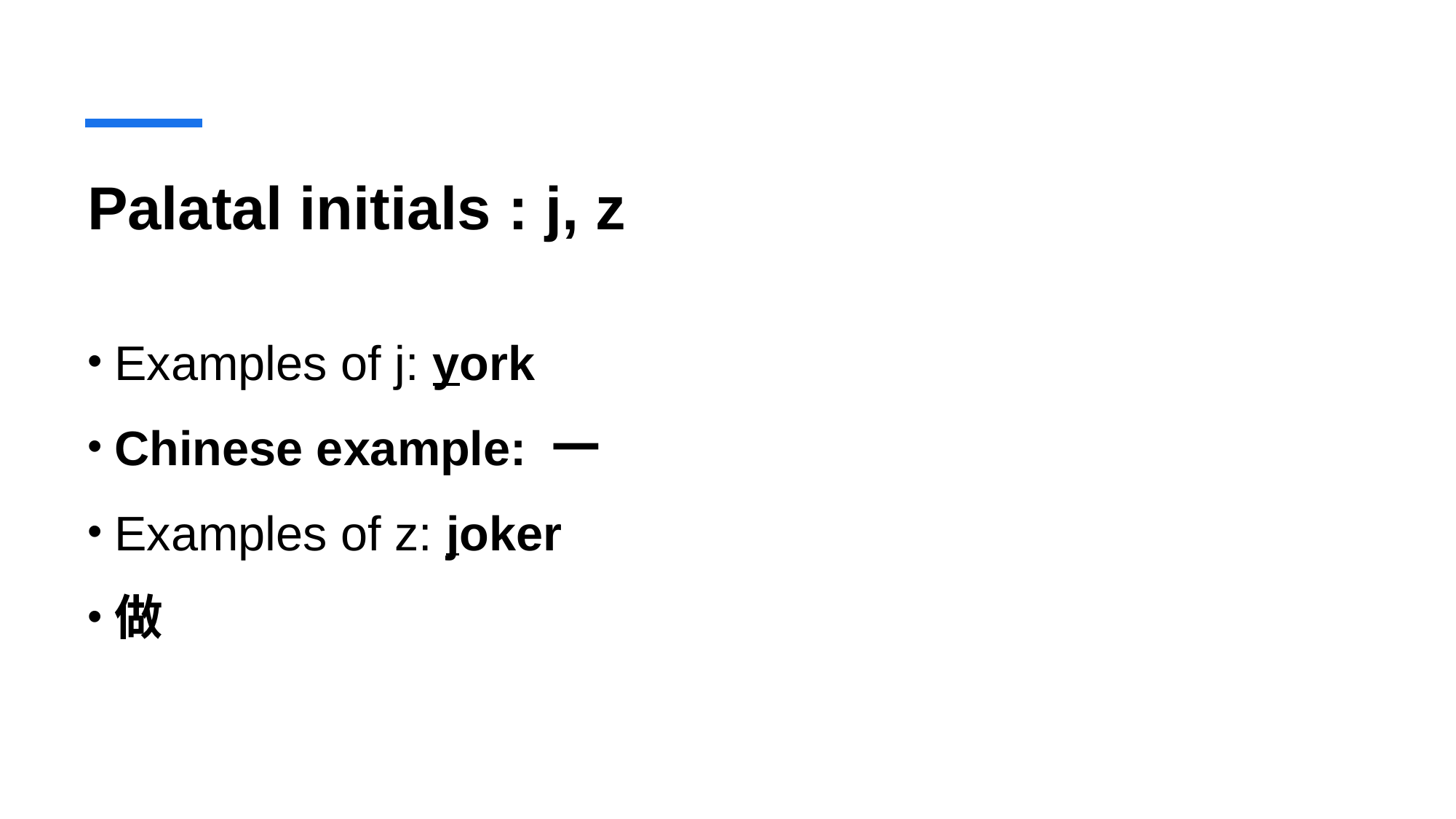

# Palatal initials : j, z
Examples of j: york
Chinese example: 一
Examples of z: joker
做